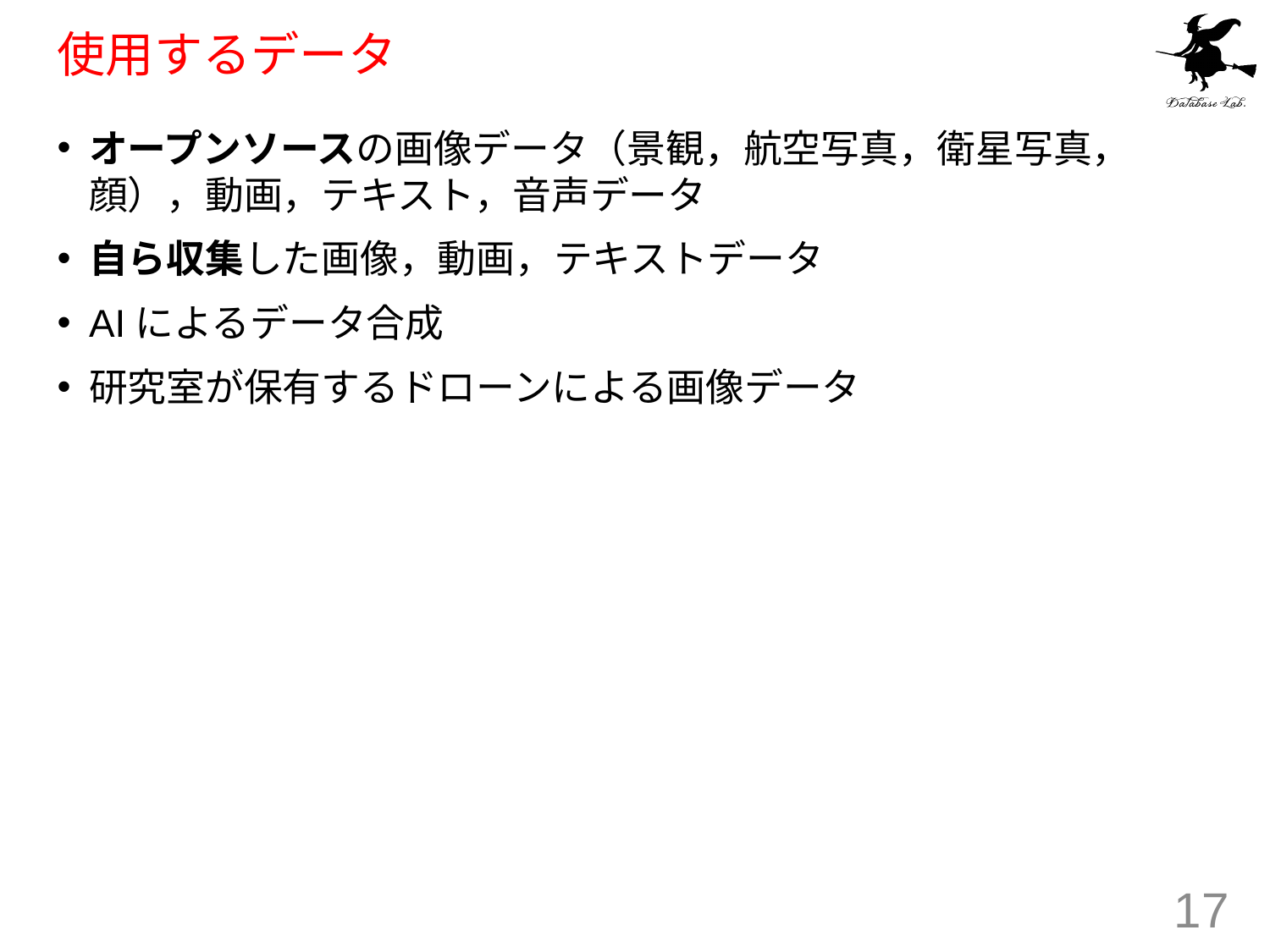

# 使用するデータ
オープンソースの画像データ（景観，航空写真，衛星写真，顔），動画，テキスト，音声データ
自ら収集した画像，動画，テキストデータ
AIによるデータ合成
研究室が保有するドローンによる画像データ

17